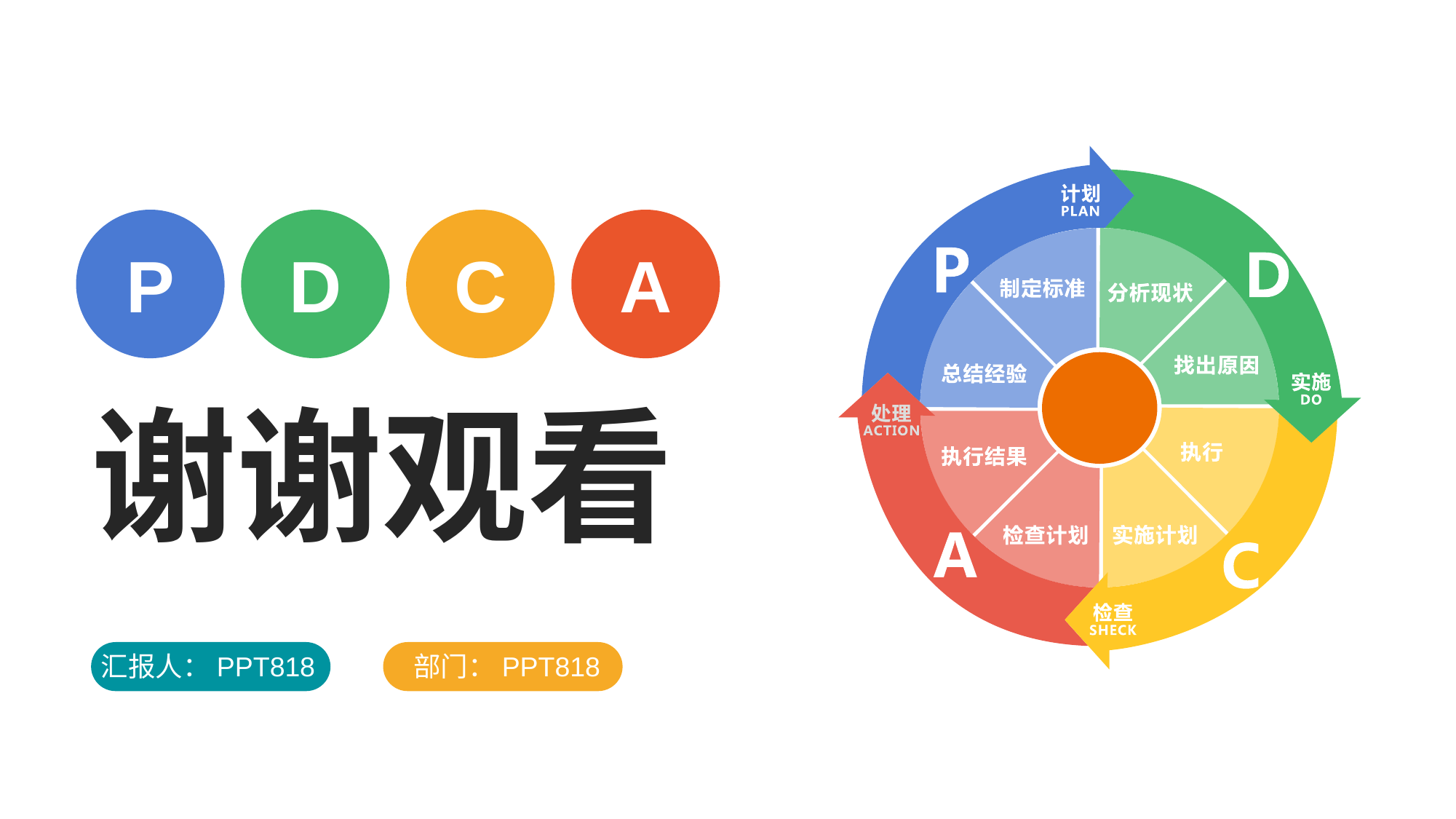

P
D
C
A
谢谢观看

汇报人：PPT818
部门：PPT818